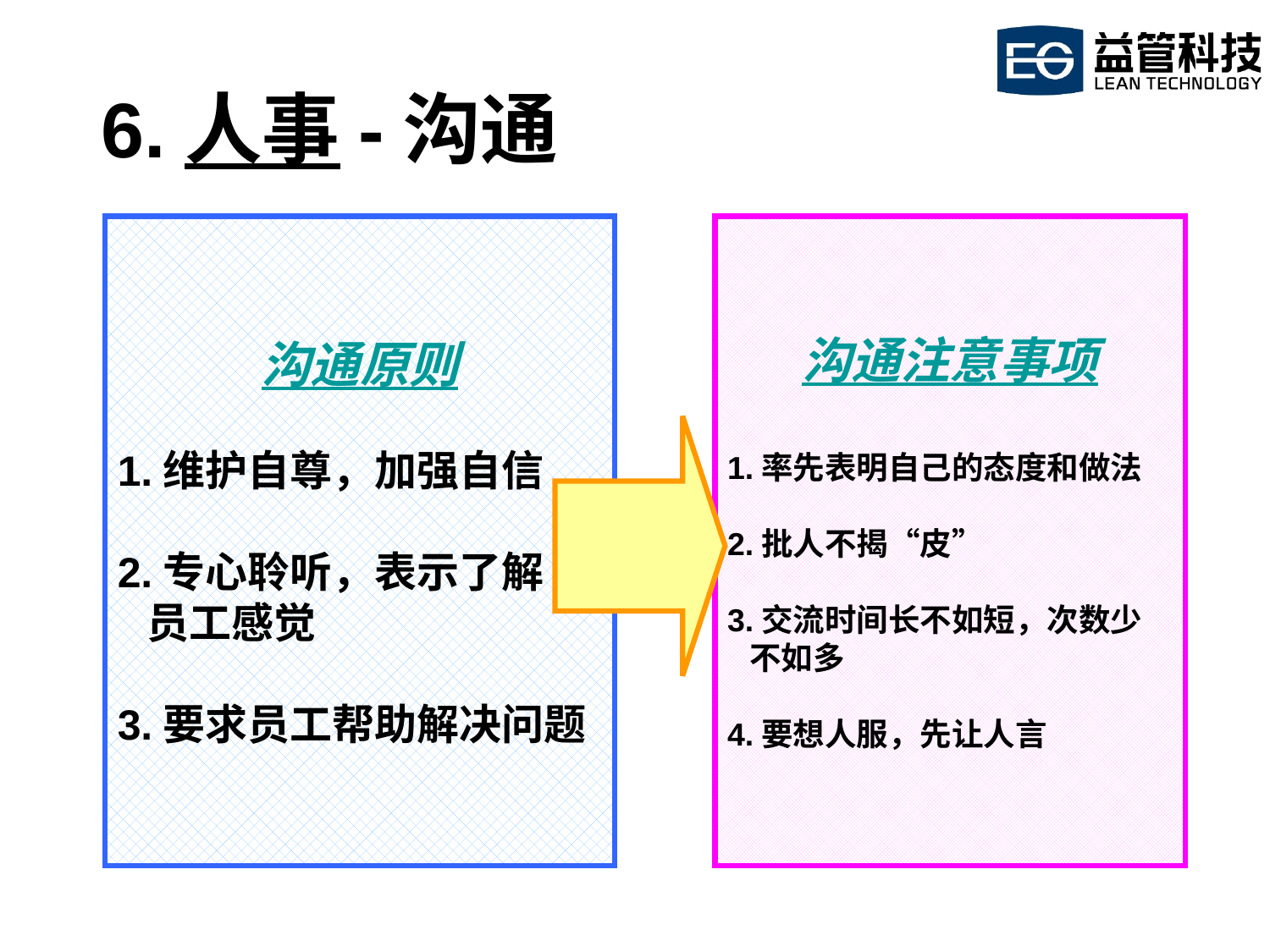

# 6.人事-沟通
沟通原则

1.维护自尊，加强自信

2.专心聆听，表示了解
  员工感觉

3.要求员工帮助解决问题
沟通注意事项

1.率先表明自己的态度和做法

2.批人不揭“皮”

3.交流时间长不如短，次数少
  不如多

4.要想人服，先让人言

39